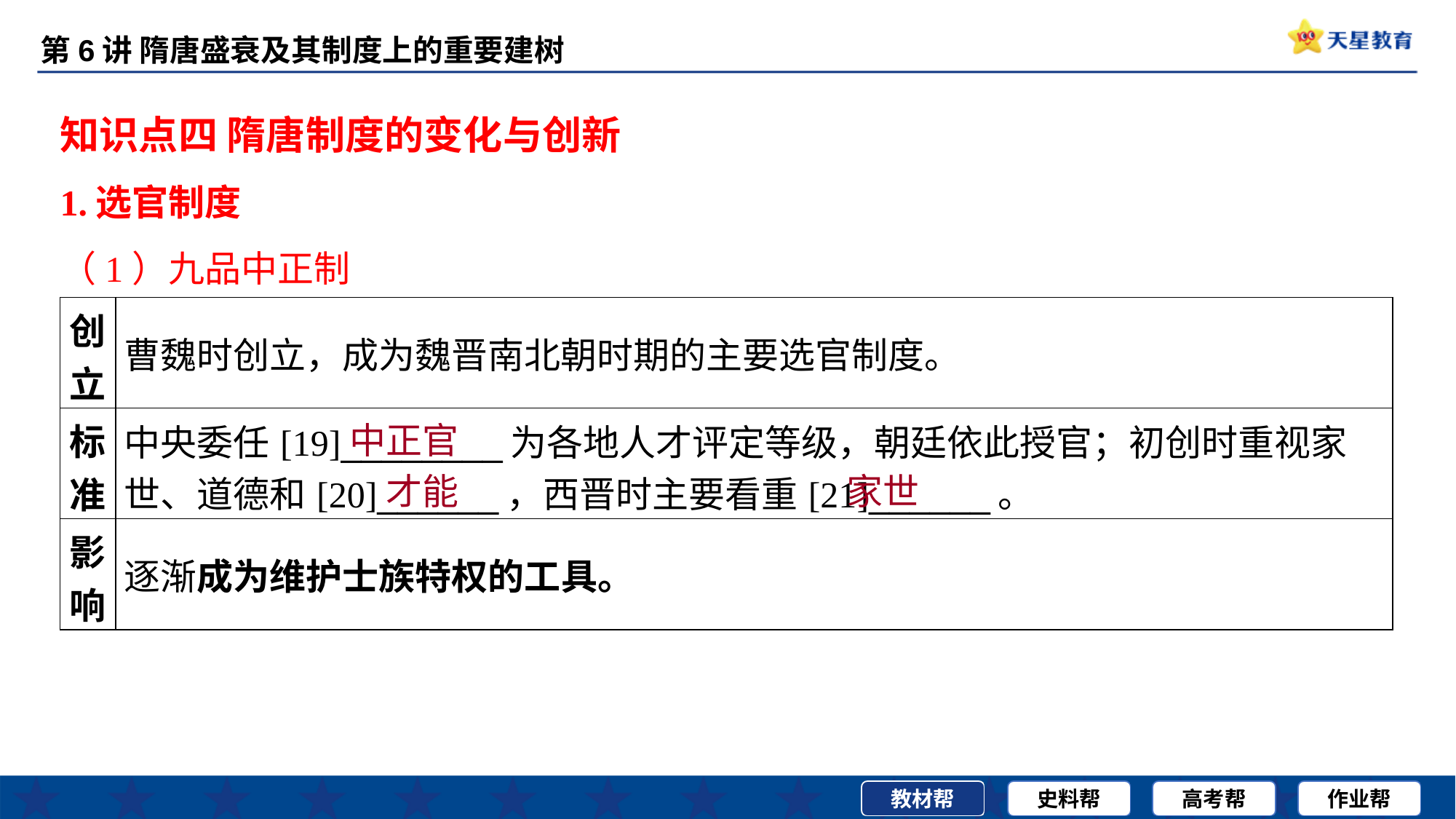

知识点四 隋唐制度的变化与创新
1.选官制度
（1）九品中正制
| 创 立 | 曹魏时创立，成为魏晋南北朝时期的主要选官制度。 |
| --- | --- |
| 标 准 | 中央委任[19]\_\_\_\_\_\_\_\_为各地人才评定等级，朝廷依此授官；初创时重视家 世、道德和[20]\_\_\_\_\_\_，西晋时主要看重[21]\_\_\_\_\_\_。 |
| 影 响 | 逐渐成为维护士族特权的工具。 |
中正官
才能
家世